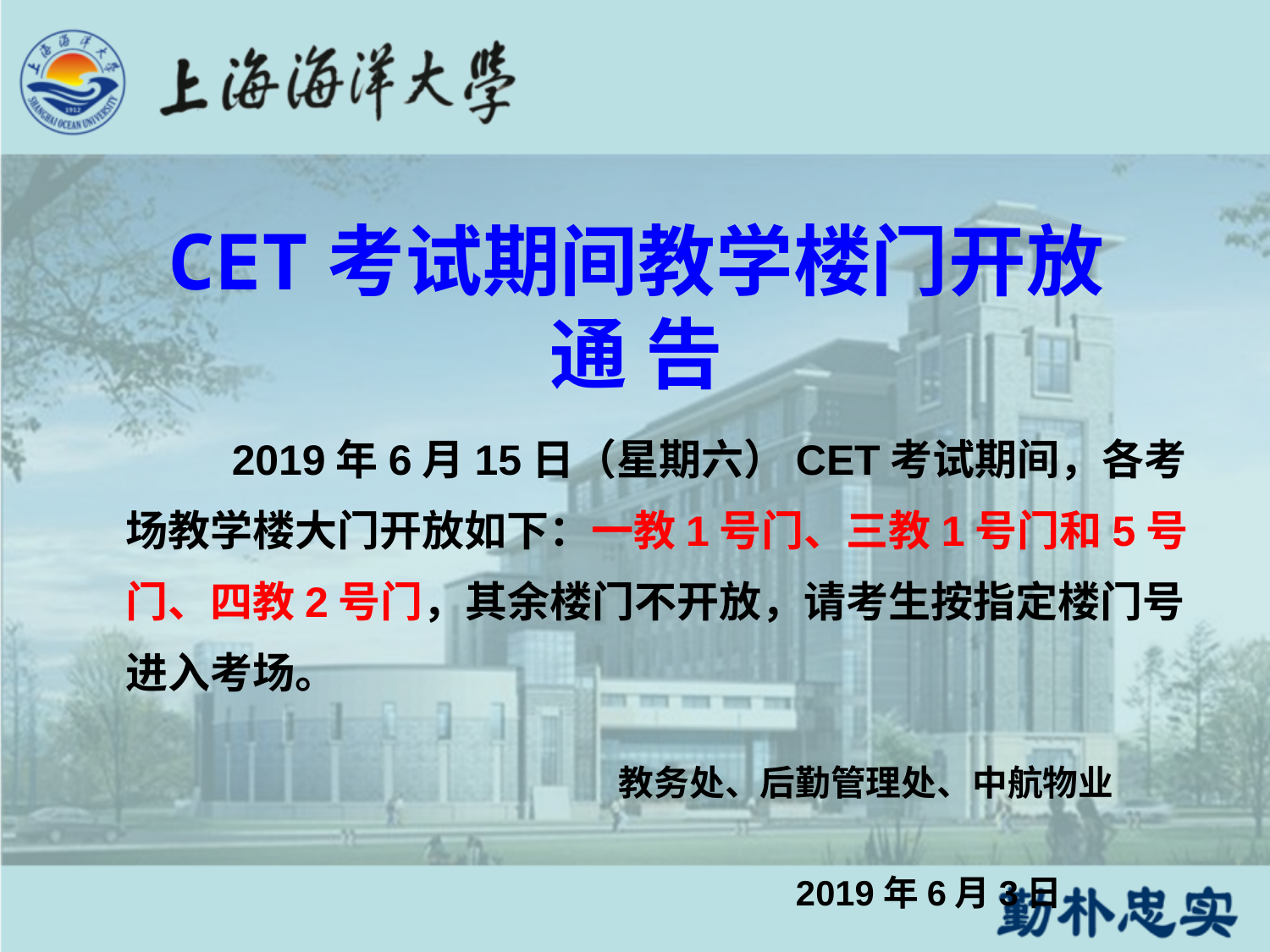

# CET考试期间教学楼门开放 通 告
             2019年6月15日（星期六）CET考试期间，各考场教学楼大门开放如下：一教1号门、三教1号门和5号门、四教2号门，其余楼门不开放，请考生按指定楼门号进入考场。

                               教务处、后勤管理处、中航物业
                                            2019年6月3日